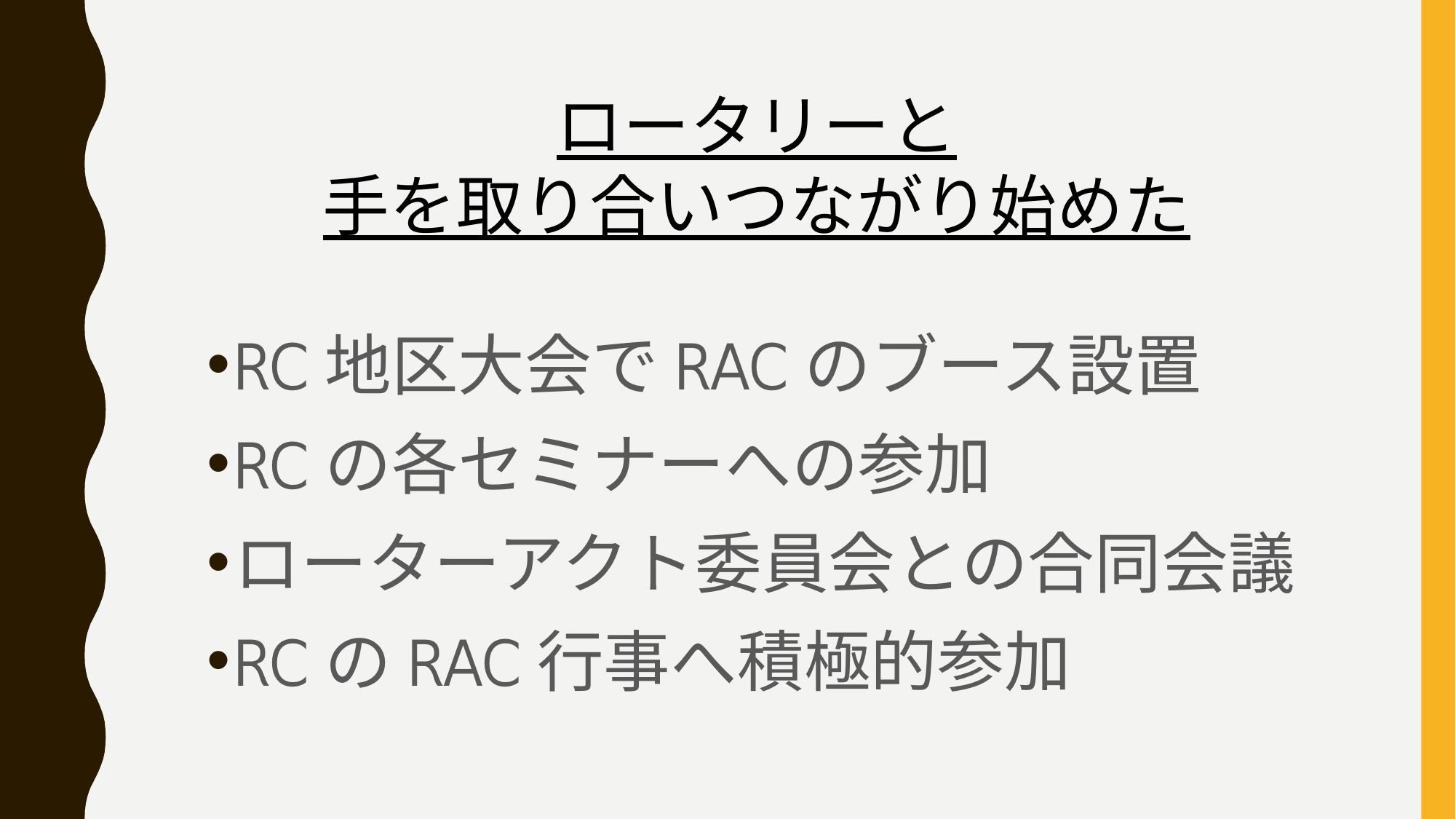

ロータリーと
手を取り合いつながり始めた
RC地区大会でRACのブース設置
RCの各セミナーへの参加
ローターアクト委員会との合同会議
RCのRAC行事へ積極的参加